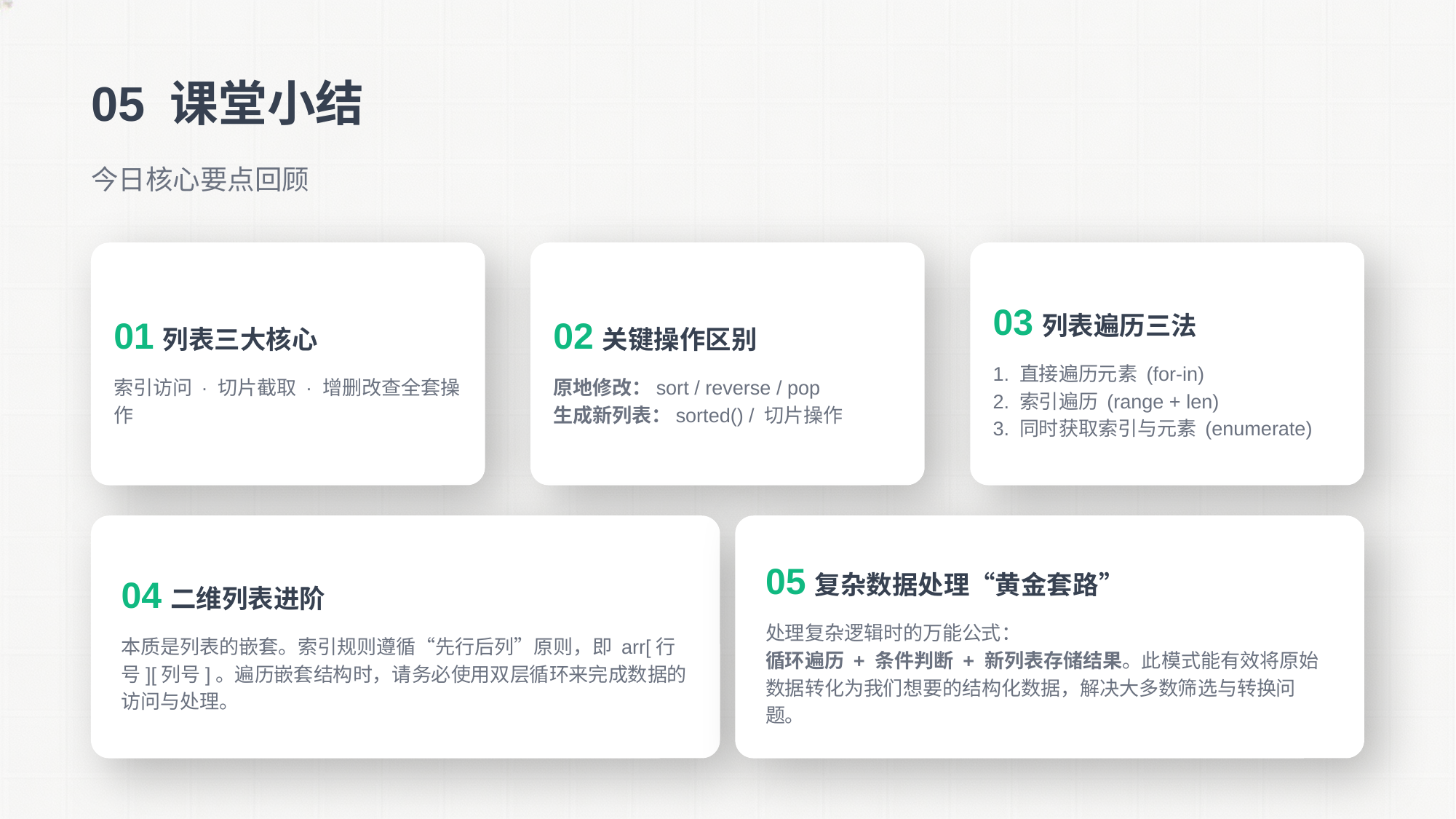

05 课堂小结
今日核心要点回顾

01列表三大核心
索引访问 · 切片截取 · 增删改查全套操作
02关键操作区别
原地修改：sort / reverse / pop
生成新列表：sorted() / 切片操作
03列表遍历三法
1. 直接遍历元素 (for-in)
2. 索引遍历 (range + len)
3. 同时获取索引与元素 (enumerate)

04二维列表进阶
本质是列表的嵌套。索引规则遵循“先行后列”原则，即 arr[行号][列号]。遍历嵌套结构时，请务必使用双层循环来完成数据的访问与处理。
05复杂数据处理“黄金套路”
处理复杂逻辑时的万能公式：
循环遍历 + 条件判断 + 新列表存储结果。此模式能有效将原始数据转化为我们想要的结构化数据，解决大多数筛选与转换问题。